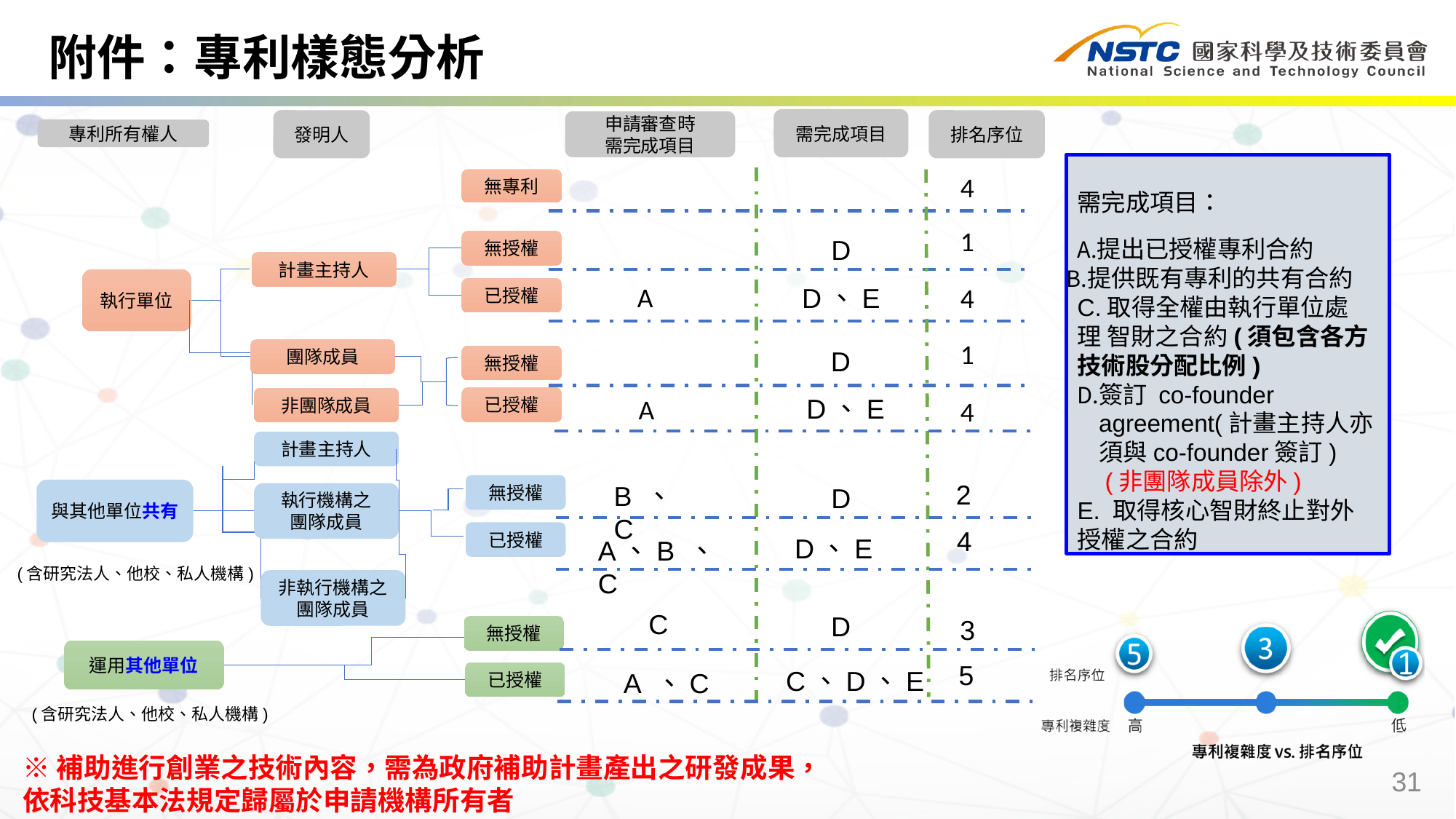

附件：專利樣態分析
需完成項目
發明人
排名序位
申請審查時
需完成項目
專利所有權人
4
無專利
1
無授權
計畫主持人
執行單位
A
4
D、E
已授權
1
D
團隊成員
無授權

D、E
已授權
A
非團隊成員
4
D
計畫主持人
2
B 、C
無授權
執行機構之
團隊成員
已授權
D
4
D、E
A、B 、C
與其他單位共有
(含研究法人、他校、私人機構)
非執行機構之團隊成員
C
D
無授權

運用其他單位
5
已授權
3
C、D、E
A 、C
(含研究法人、他校、私人機構)

需完成項目：

提出已授權專利合約
提供既有專利的共有合約
C.取得全權由執行單位處理 智財之合約(須包含各方技術股分配比例)
簽訂 co-founder agreement(計畫主持人亦須與co-founder簽訂)
	(非團隊成員除外)
E. 取得核心智財終止對外授權之合約

※補助進行創業之技術內容，需為政府補助計畫產出之研發成果，依科技基本法規定歸屬於申請機構所有者
31